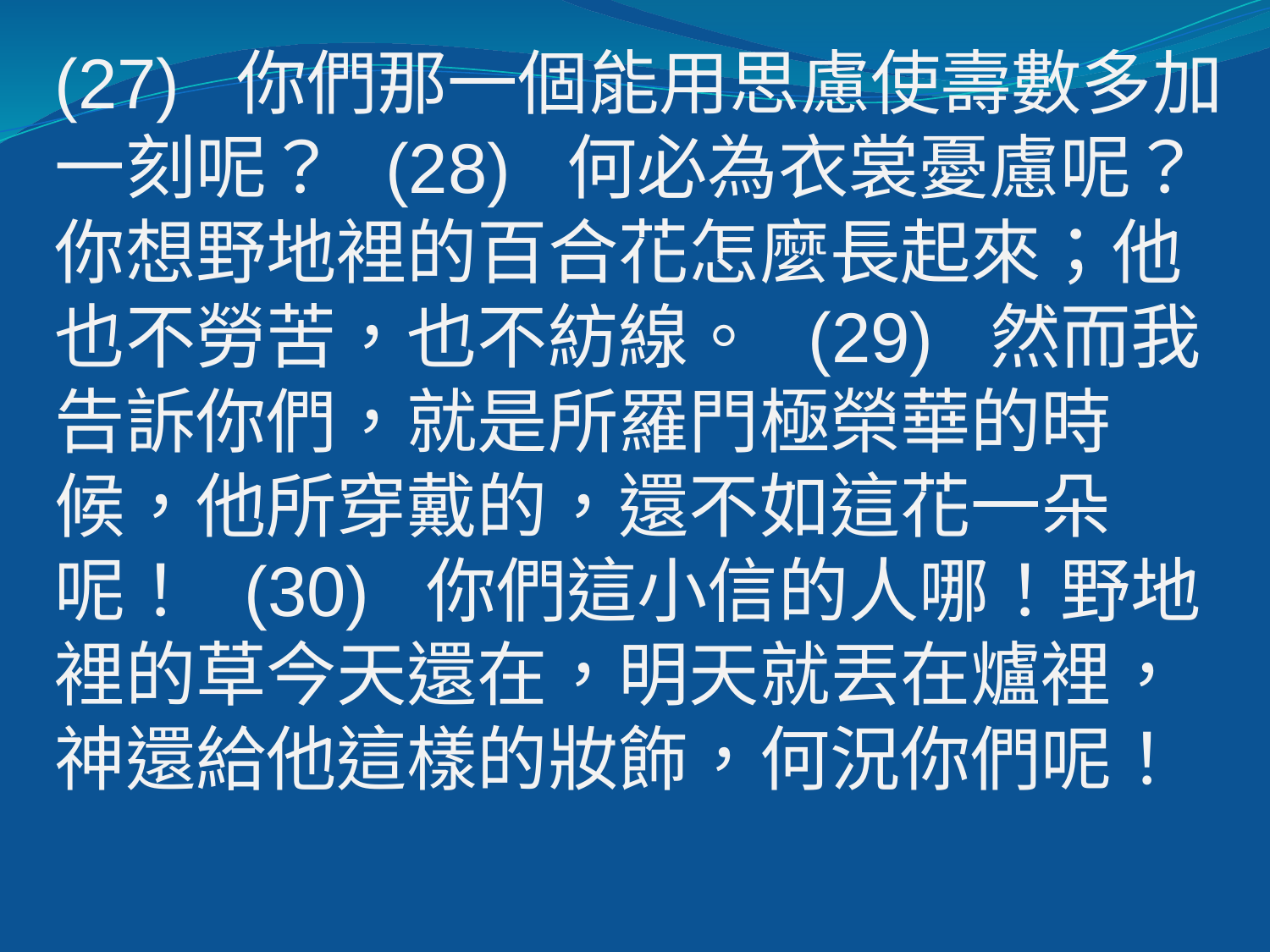

(27)  你們那一個能用思慮使壽數多加一刻呢？  (28)  何必為衣裳憂慮呢？你想野地裡的百合花怎麼長起來；他也不勞苦，也不紡線。  (29)  然而我告訴你們，就是所羅門極榮華的時候，他所穿戴的，還不如這花一朵呢！  (30)  你們這小信的人哪！野地裡的草今天還在，明天就丟在爐裡，神還給他這樣的妝飾，何況你們呢！